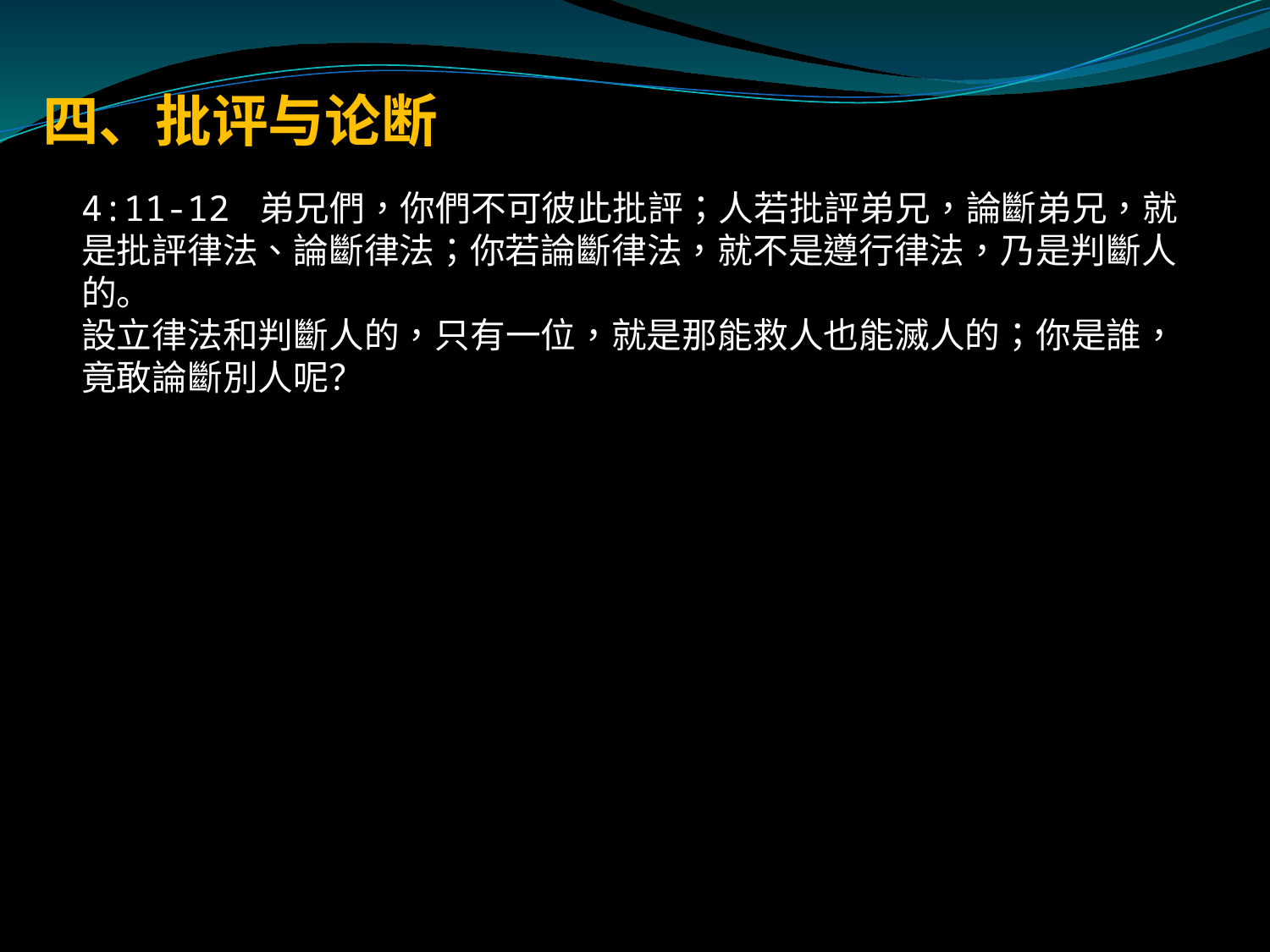

# 四、批评与论断
4:11-12 弟兄們，你們不可彼此批評；人若批評弟兄，論斷弟兄，就是批評律法、論斷律法；你若論斷律法，就不是遵行律法，乃是判斷人的。
設立律法和判斷人的，只有一位，就是那能救人也能滅人的；你是誰，竟敢論斷別人呢？